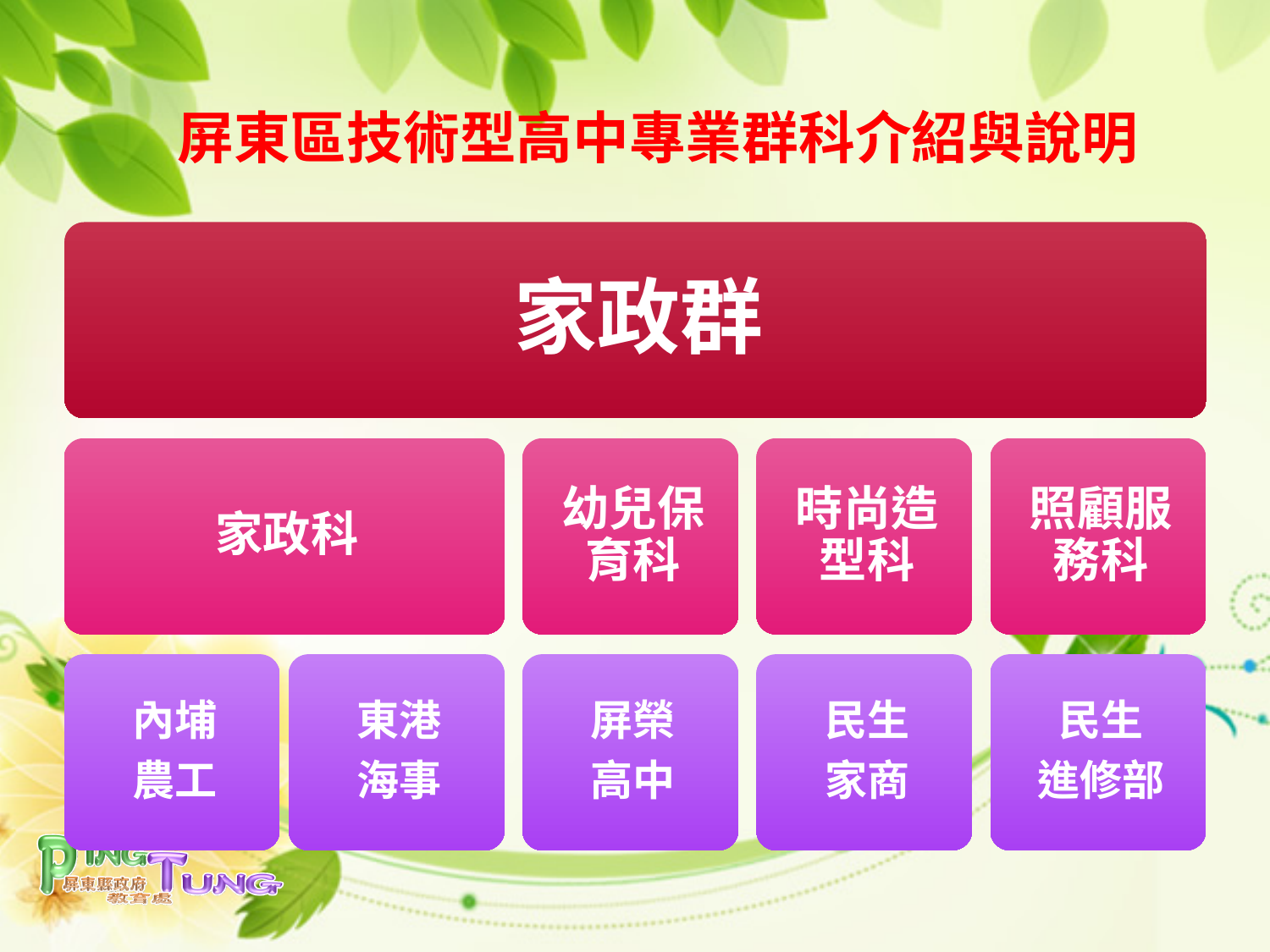

屏東區技術型高中專業群科介紹與說明
家政群
家政科
內埔
農工
東港
海事
幼兒保育科
屏榮
高中
時尚造型科
民生
家商
照顧服務科
民生
進修部